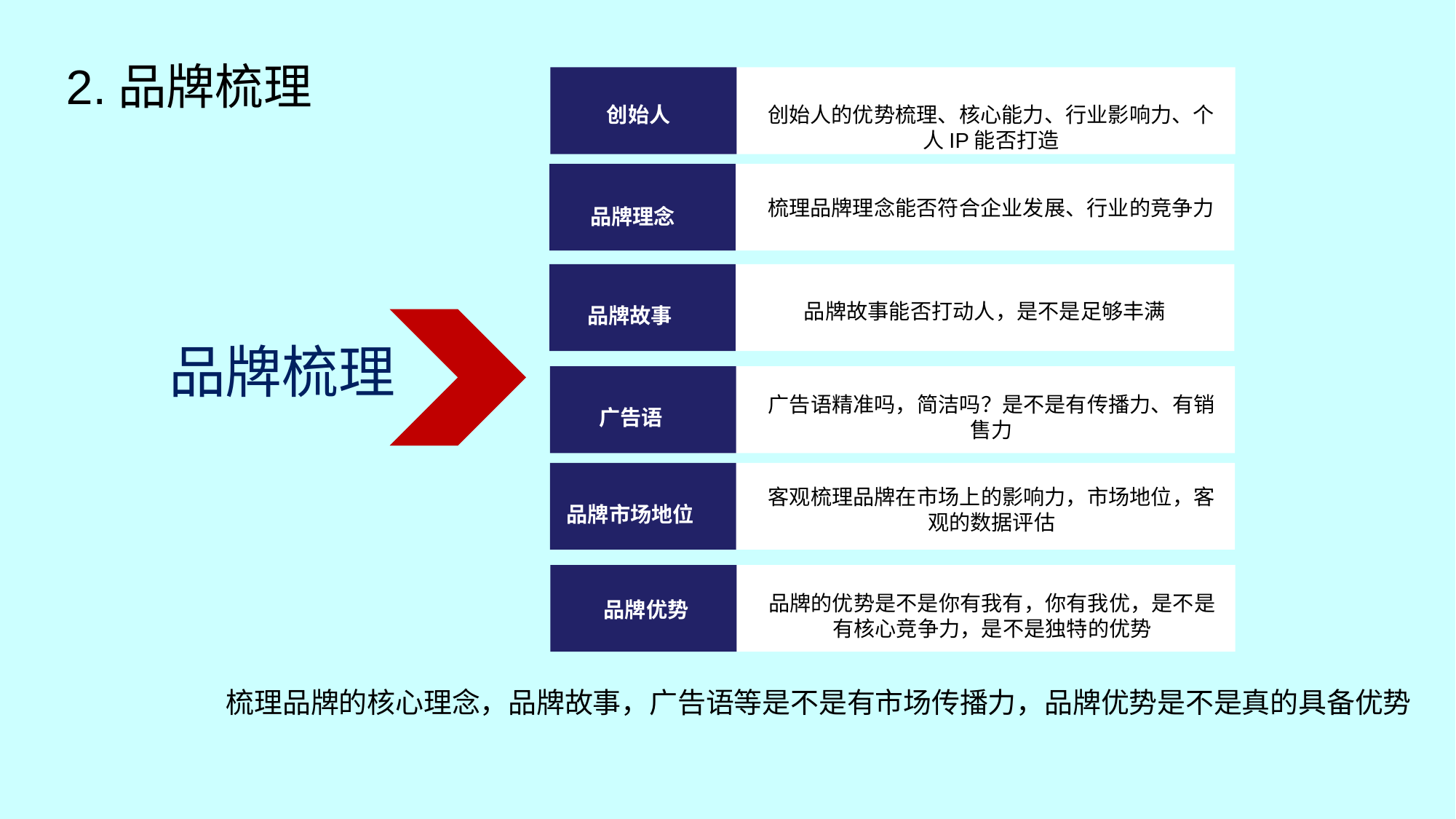

2.品牌梳理

创始人的优势梳理、核心能力、行业影响力、个人IP能否打造
创始人

梳理品牌理念能否符合企业发展、行业的竞争力
品牌理念

品牌故事能否打动人，是不是足够丰满
品牌故事

品牌梳理

广告语精准吗，简洁吗？是不是有传播力、有销售力
广告语

客观梳理品牌在市场上的影响力，市场地位，客观的数据评估
品牌市场地位

品牌的优势是不是你有我有，你有我优，是不是有核心竞争力，是不是独特的优势
品牌优势
梳理品牌的核心理念，品牌故事，广告语等是不是有市场传播力，品牌优势是不是真的具备优势